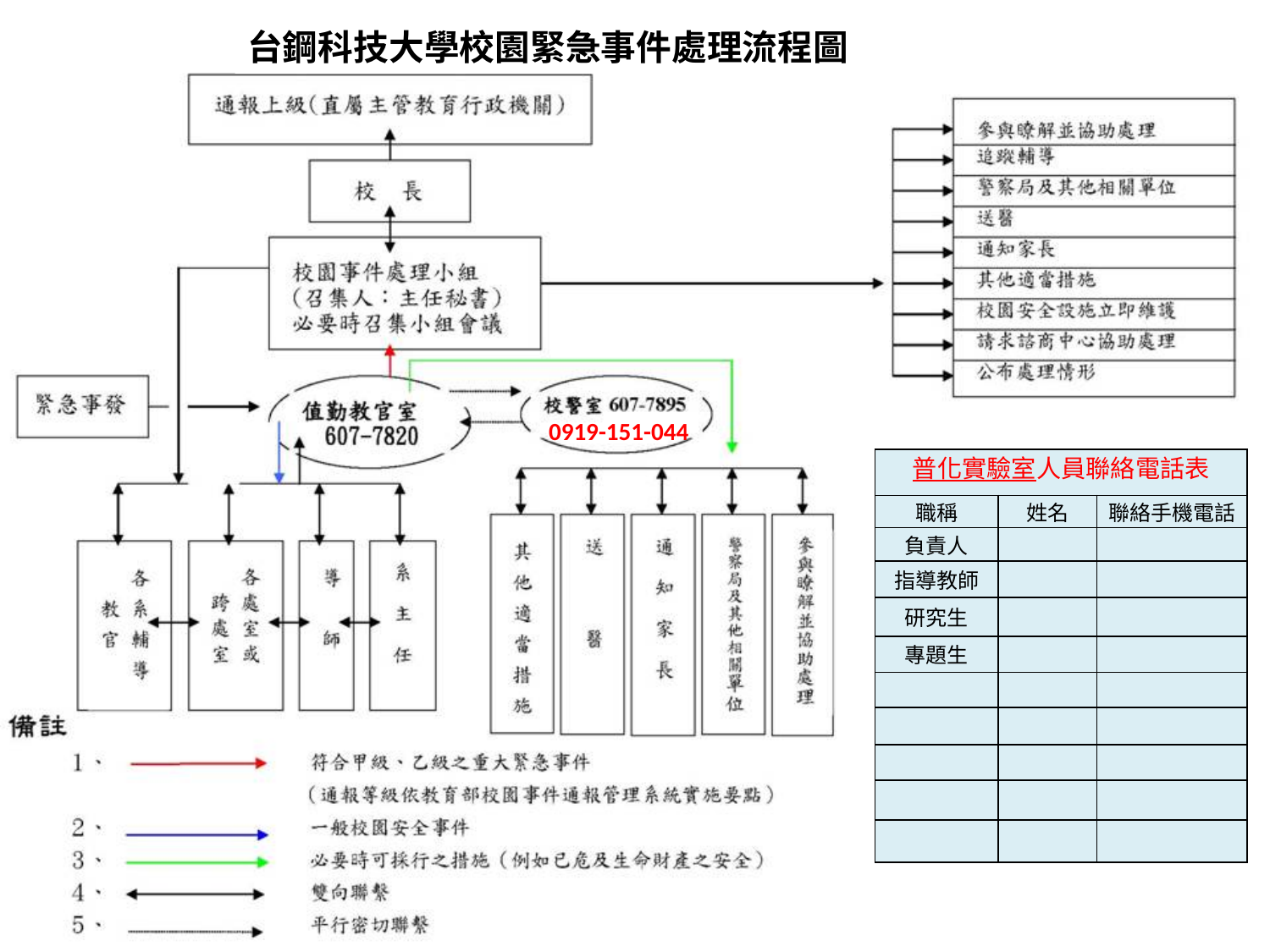

台鋼科技大學校園緊急事件處理流程圖

0919-151-044
| 普化實驗室人員聯絡電話表 |  |  |
| --- | --- | --- |
| 職稱 | 姓名 | 聯絡手機電話 |
| 負責人 |  |  |
| 指導教師 |  |  |
| 研究生 |  |  |
| 專題生 |  |  |
|  |  |  |
|  |  |  |
|  |  |  |
|  |  |  |
|  |  |  |